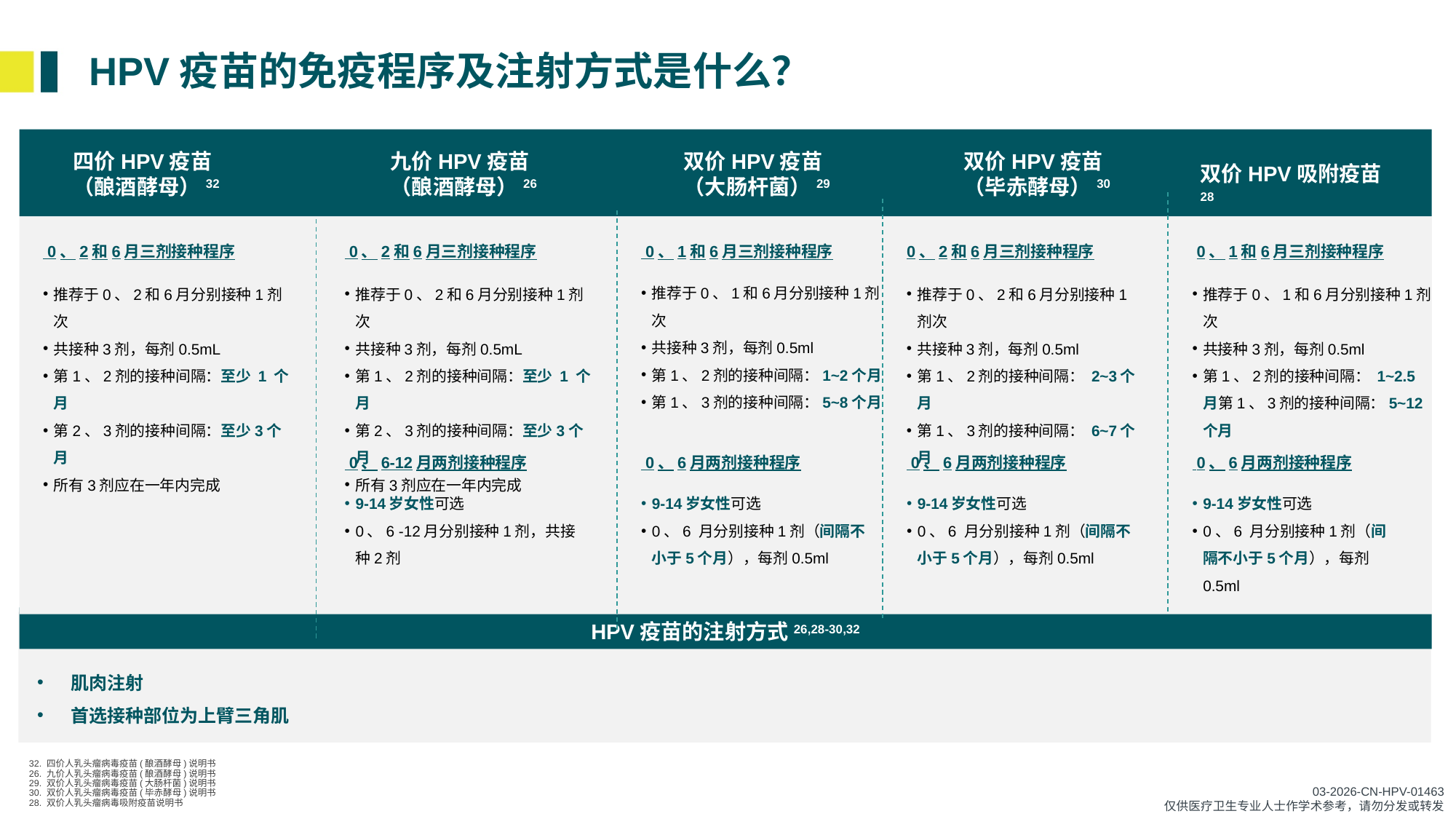

# HPV疫苗的免疫程序及注射方式是什么？

四价HPV疫苗（酿酒酵母）32
九价HPV疫苗（酿酒酵母）26
双价HPV疫苗（大肠杆菌）29
双价HPV疫苗（毕赤酵母）30
双价HPV吸附疫苗28

 0、2和6月三剂接种程序
 0、2和6月三剂接种程序
 0、1和6月三剂接种程序
0、2和6月三剂接种程序
 0、1和6月三剂接种程序
推荐于0、1和6月分别接种1剂次
共接种3剂，每剂0.5ml
第1、2剂的接种间隔：1~2个月
第1、3剂的接种间隔：5~8个月
推荐于0、2和6月分别接种1剂次
共接种3剂，每剂0.5ml
第1、2剂的接种间隔： 2~3个月
第1、3剂的接种间隔： 6~7个月
推荐于0、1和6月分别接种1剂次
共接种3剂，每剂0.5ml
第1、2剂的接种间隔： 1~2.5月第1、3剂的接种间隔：5~12个月
推荐于0、2和6月分别接种1剂次
共接种3剂，每剂0.5mL
第1、2剂的接种间隔：至少 1 个月
第2、3剂的接种间隔：至少3个月
所有3剂应在一年内完成
推荐于0、2和6月分别接种1剂次
共接种3剂，每剂0.5mL
第1、2剂的接种间隔：至少 1 个月
第2、3剂的接种间隔：至少3个月
所有3剂应在一年内完成
 0、6-12月两剂接种程序
 0、6月两剂接种程序
 0、6月两剂接种程序
 0、6月两剂接种程序
9-14岁女性可选
0、6 -12月分别接种1剂，共接种2剂
9-14岁女性可选
0、6 月分别接种1剂（间隔不小于5个月），每剂0.5ml
9-14岁女性可选
0、6 月分别接种1剂（间隔不小于5个月），每剂0.5ml
9-14岁女性可选
0、6 月分别接种1剂（间隔不小于5个月），每剂0.5ml

HPV疫苗的注射方式26,28-30,32
肌肉注射
首选接种部位为上臂三角肌
32. 四价人乳头瘤病毒疫苗(酿酒酵母)说明书
26. 九价人乳头瘤病毒疫苗(酿酒酵母)说明书
29. 双价人乳头瘤病毒疫苗(大肠杆菌)说明书
30. 双价人乳头瘤病毒疫苗(毕赤酵母)说明书
28. 双价人乳头瘤病毒吸附疫苗说明书